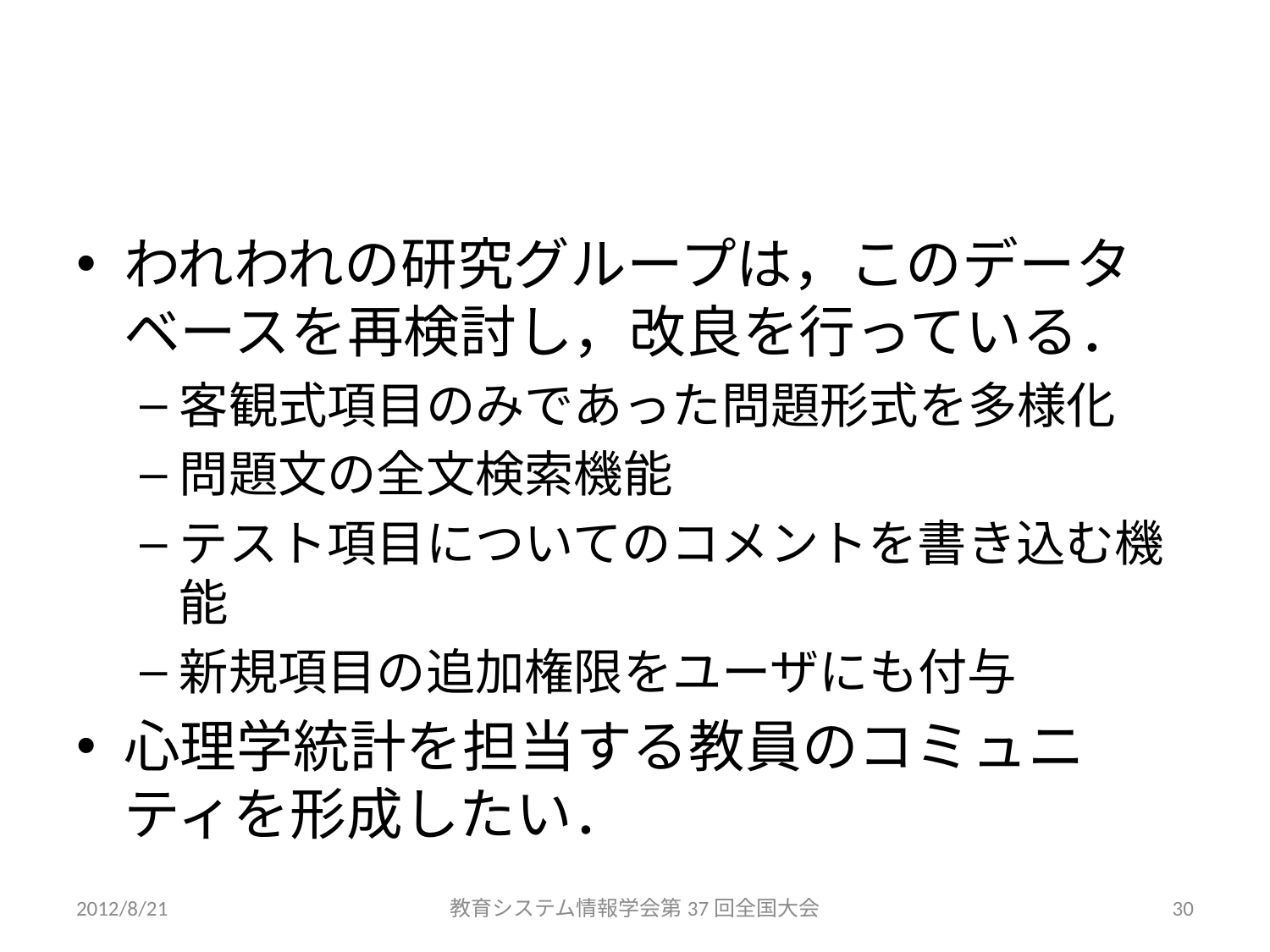

#
われわれの研究グループは，このデータベースを再検討し，改良を行っている．
客観式項目のみであった問題形式を多様化
問題文の全文検索機能
テスト項目についてのコメントを書き込む機能
新規項目の追加権限をユーザにも付与
心理学統計を担当する教員のコミュニティを形成したい．
2012/8/21
教育システム情報学会第37回全国大会
30